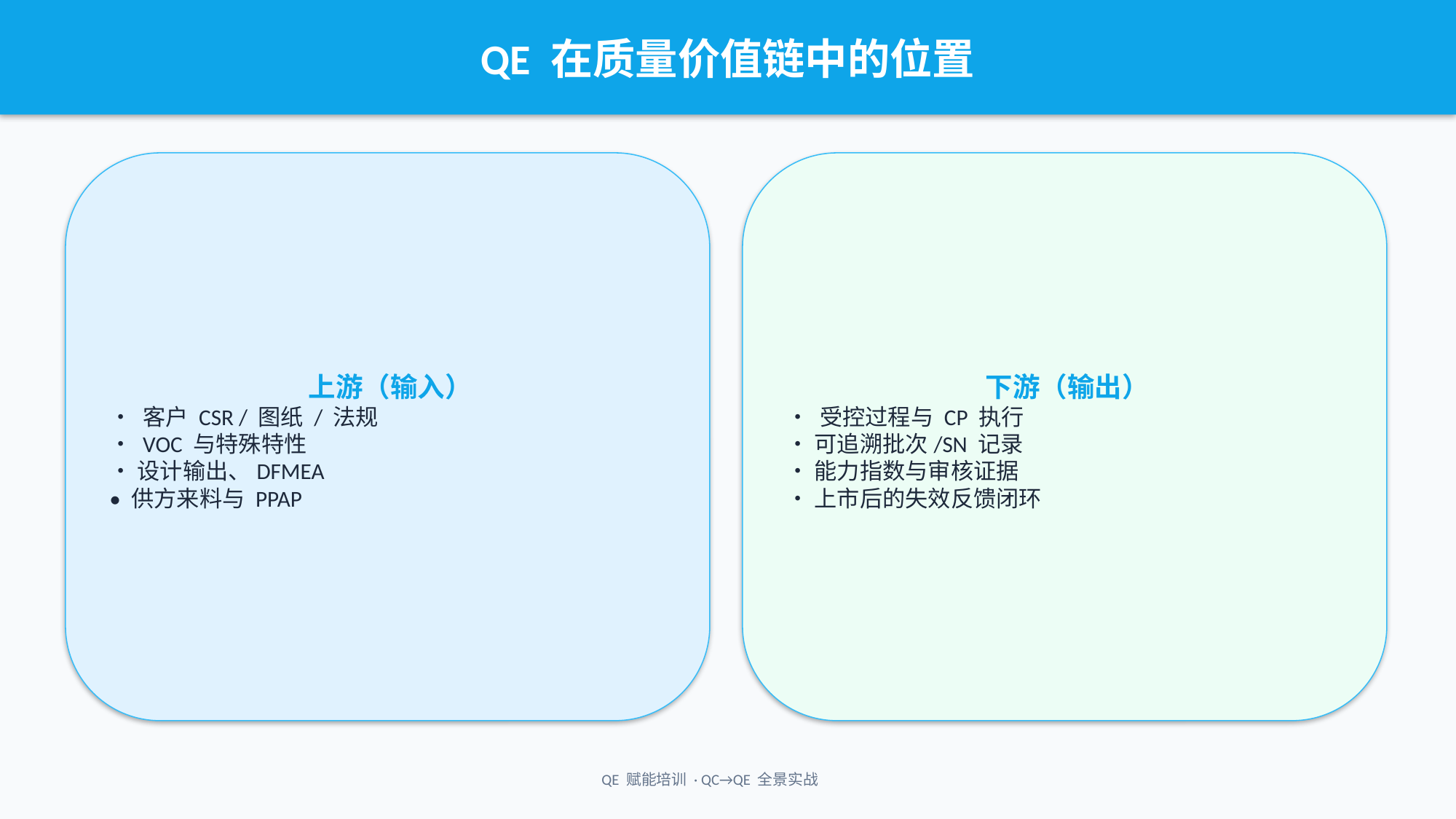

QE 在质量价值链中的位置
上游（输入）
• 客户 CSR / 图纸 / 法规
• VOC 与特殊特性
• 设计输出、DFMEA
• 供方来料与 PPAP
下游（输出）
• 受控过程与 CP 执行
• 可追溯批次/SN 记录
• 能力指数与审核证据
• 上市后的失效反馈闭环
QE 赋能培训 · QC→QE 全景实战